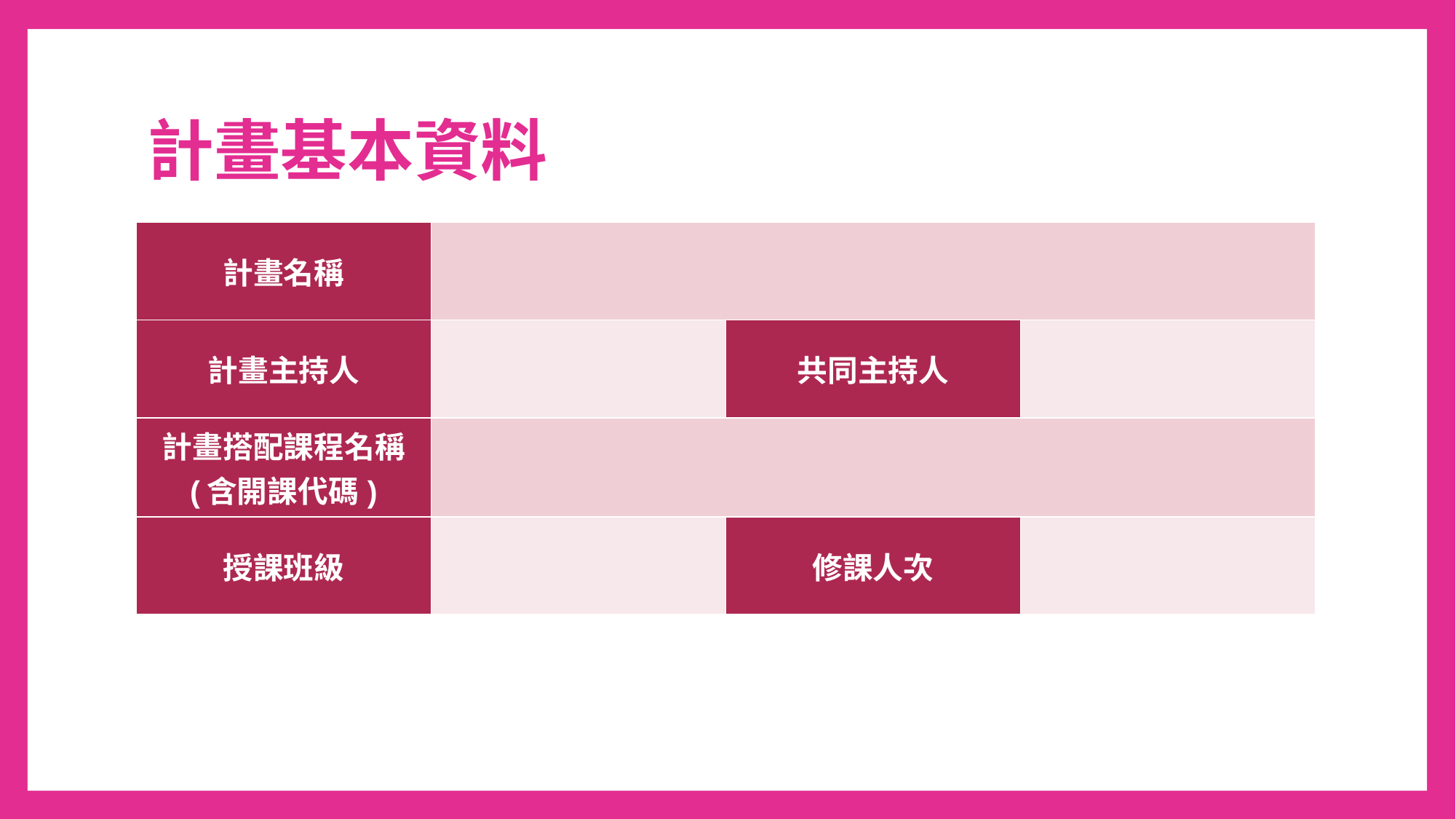

# 計畫基本資料
| 計畫名稱 |  |  |  |
| --- | --- | --- | --- |
| 計畫主持人 |  | 共同主持人 |  |
| 計畫搭配課程名稱 (含開課代碼) |  |  |  |
| 授課班級 |  | 修課人次 |  |